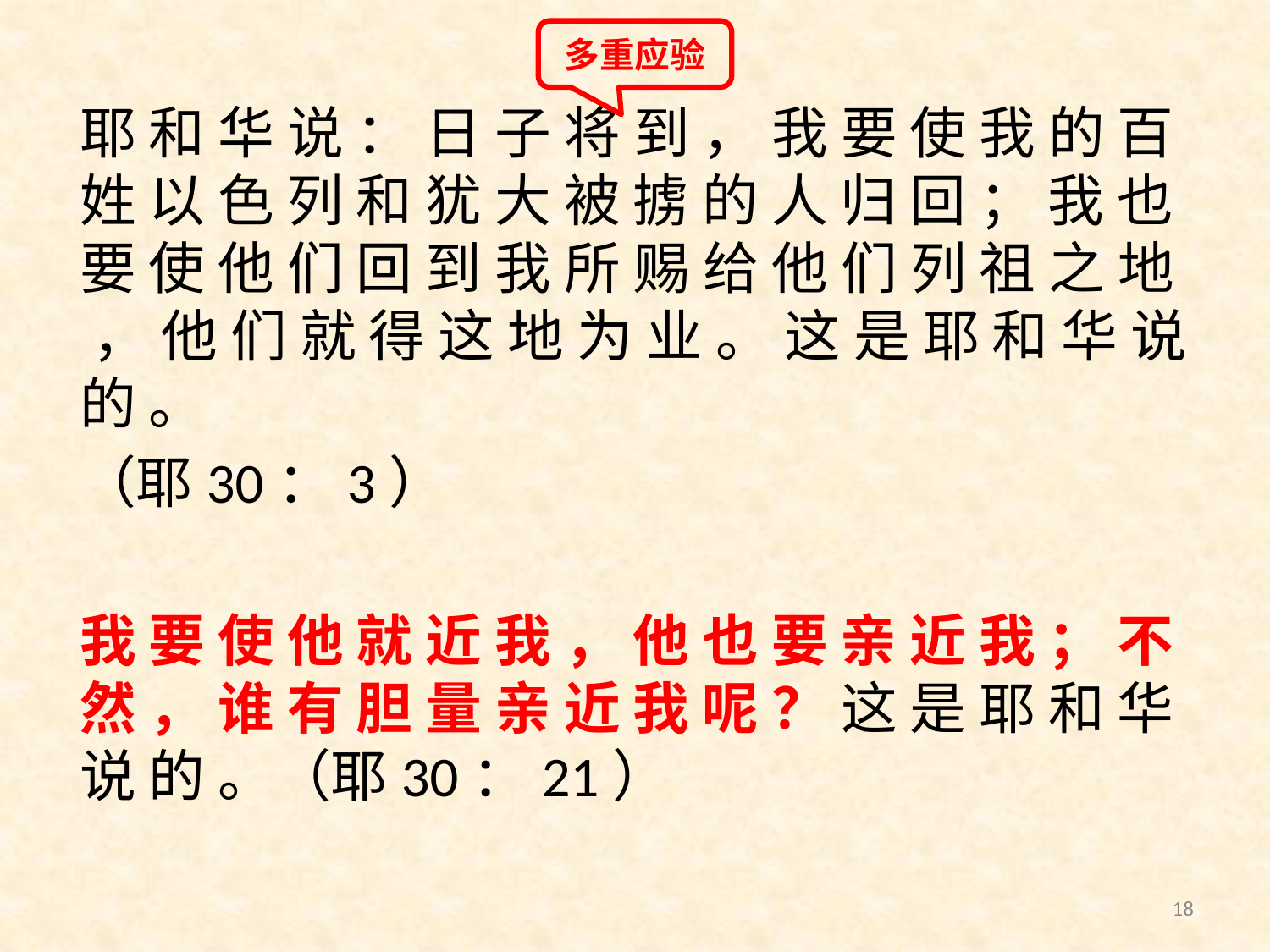

多重应验
耶 和 华 说 ： 日 子 将 到 ， 我 要 使 我 的 百 姓 以 色 列 和 犹 大 被 掳 的 人 归 回 ； 我 也 要 使 他 们 回 到 我 所 赐 给 他 们 列 祖 之 地 ， 他 们 就 得 这 地 为 业 。 这 是 耶 和 华 说 的 。
（耶30：3）

我 要 使 他 就 近 我 ， 他 也 要 亲 近 我 ； 不 然 ， 谁 有 胆 量 亲 近 我 呢 ？ 这 是 耶 和 华 说 的 。（耶30：21）
18